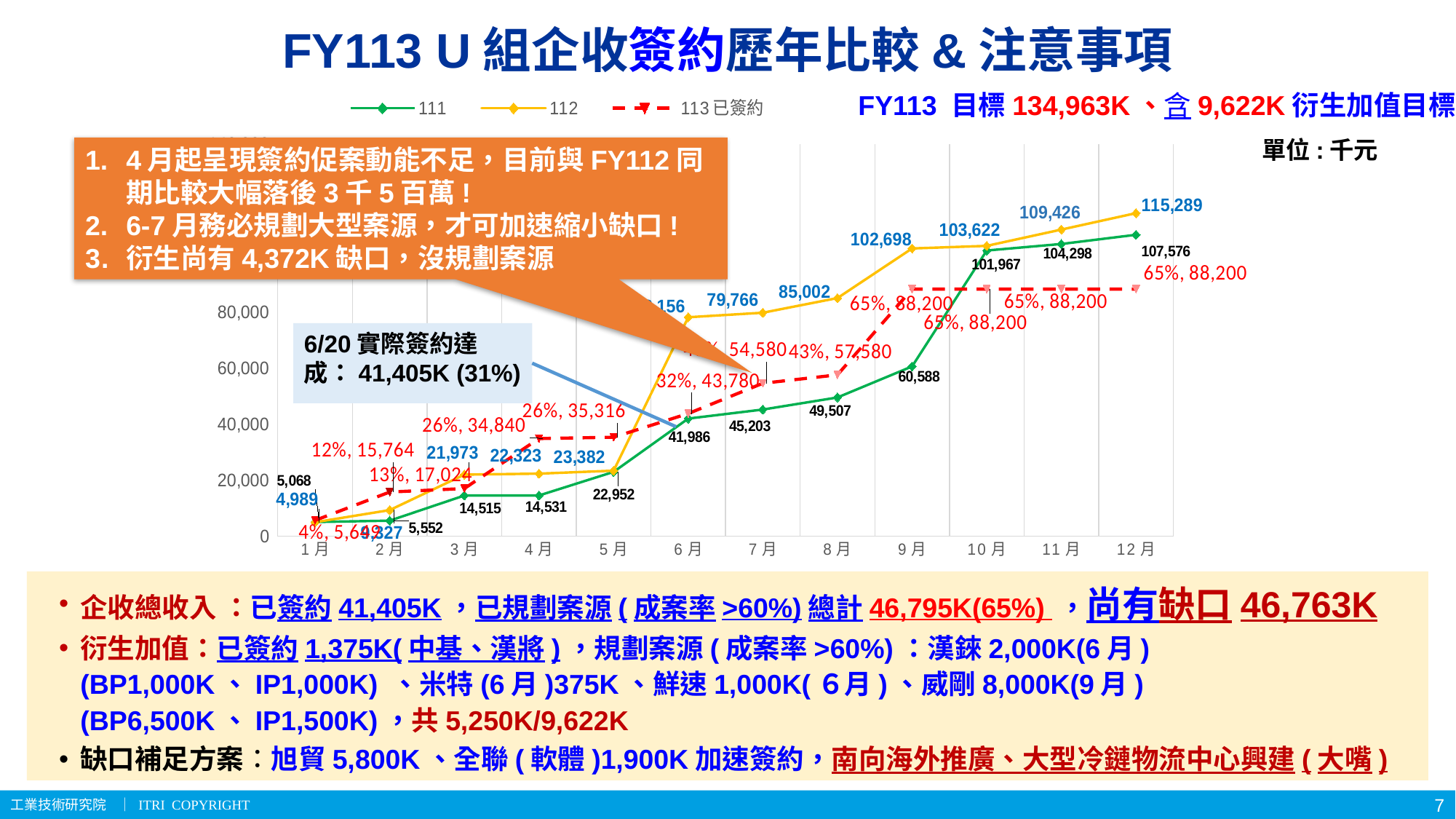

# FY113 U組企收簽約歷年比較&注意事項
FY113 目標134,963K、含9,622K衍生加值目標

[unsupported chart]

單位:千元
4月起呈現簽約促案動能不足，目前與FY112同期比較大幅落後3千5百萬!
6-7月務必規劃大型案源，才可加速縮小缺口!
衍生尚有4,372K缺口，沒規劃案源
6/20實際簽約達成：41,405K (31%)
企收總收入 ：已簽約41,405K，已規劃案源(成案率>60%)總計46,795K(65%) ，尚有缺口46,763K
衍生加值：已簽約1,375K(中基、漢將)，規劃案源(成案率>60%)：漢錸2,000K(6月)(BP1,000K、IP1,000K) 、米特(6月)375K、鮮速1,000K(６月)、威剛8,000K(9月)(BP6,500K、IP1,500K)，共5,250K/9,622K
缺口補足方案：旭貿5,800K、全聯(軟體)1,900K加速簽約，南向海外推廣、大型冷鏈物流中心興建(大嘴)